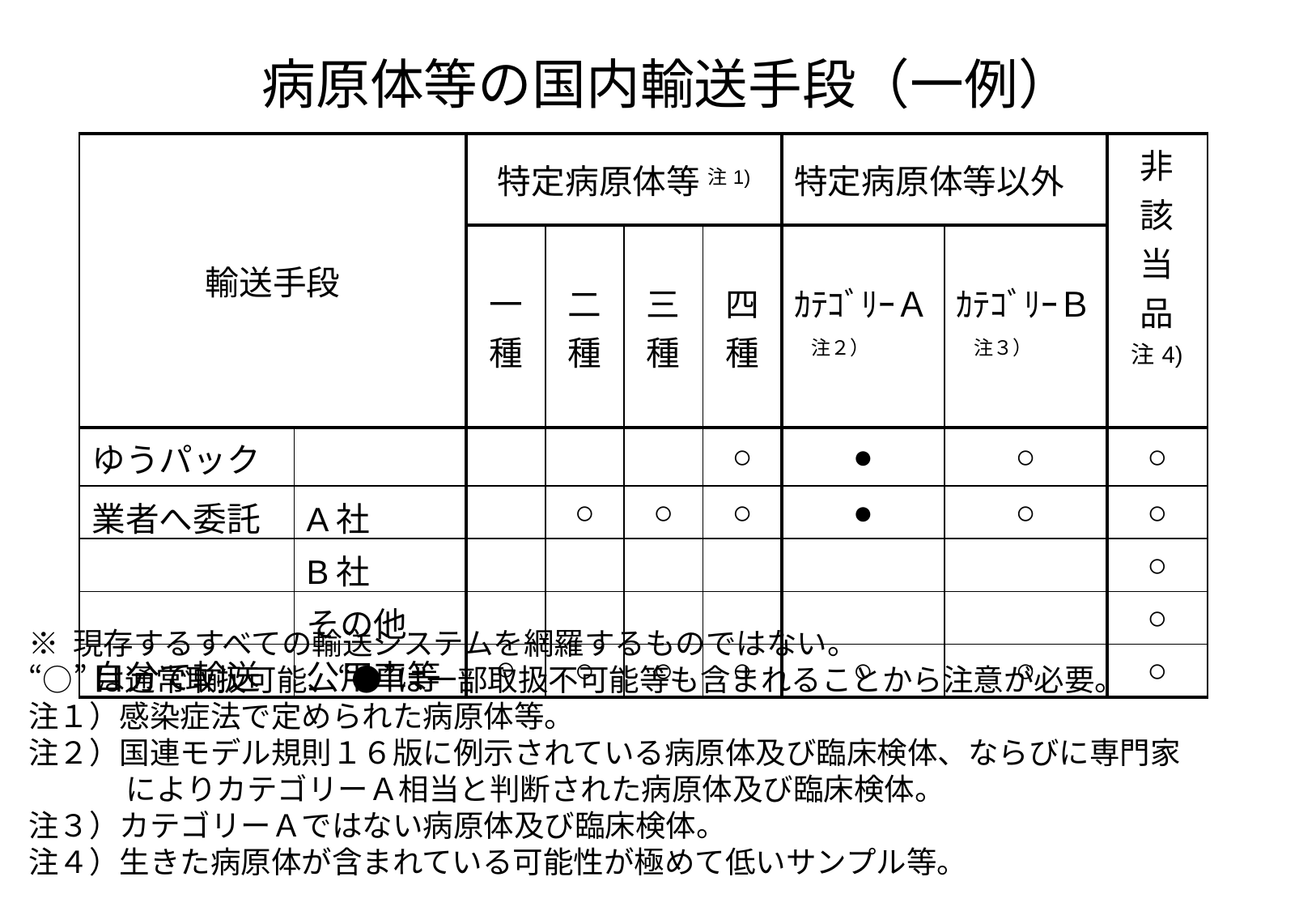

病原体等の国内輸送手段（一例）
| 輸送手段 |  | 特定病原体等 注1) |  |  |  | 特定病原体等以外 |  | 非 該 当 品 注4) |
| --- | --- | --- | --- | --- | --- | --- | --- | --- |
|  |  | 一 種 | 二種 | 三種 | 四種 | ｶﾃｺﾞﾘｰＡ 注２） | ｶﾃｺﾞﾘｰＢ 注３） |  |
| ゆうパック |  |  |  |  | ○ | ● | ○ | ○ |
| 業者へ委託 | A社 |  | ○ | ○ | ○ | ● | ○ | ○ |
|  | B社 |  |  |  |  |  |  | ○ |
|  | その他 |  |  |  |  |  |  | ○ |
| 自分で輸送 | 公用車等 | ○ | ○ | ○ | ○ | ○ | ○ | ○ |
※ 現存するすべての輸送システムを網羅するものではない。
“○”は通常取扱可能、“●”は一部取扱不可能等も含まれることから注意が必要。
注１）感染症法で定められた病原体等。
注２）国連モデル規則１６版に例示されている病原体及び臨床検体、ならびに専門家
　　　 によりカテゴリーＡ相当と判断された病原体及び臨床検体。
注３）カテゴリーＡではない病原体及び臨床検体。
注４）生きた病原体が含まれている可能性が極めて低いサンプル等。